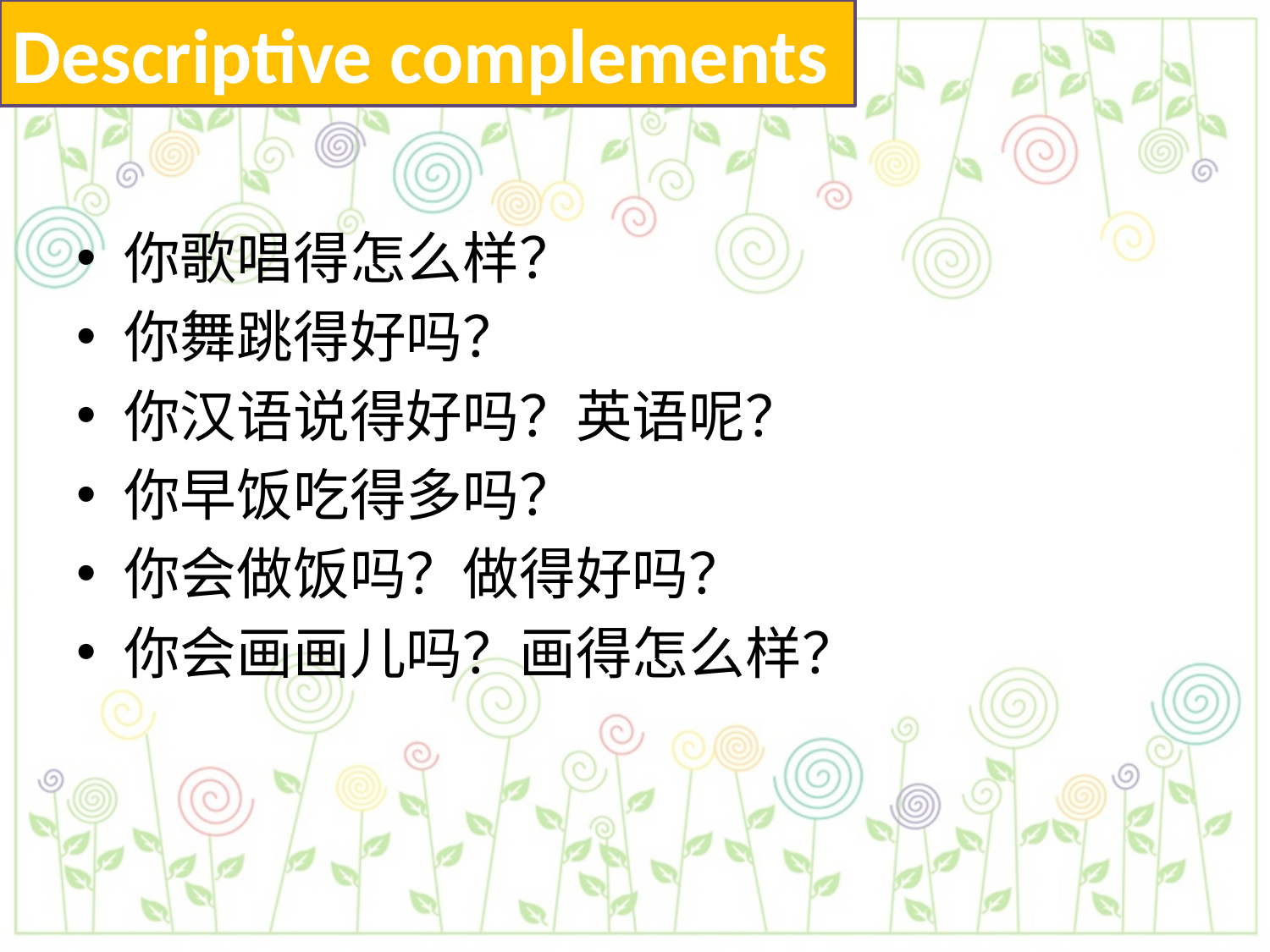

Descriptive complements
你歌唱得怎么样？
你舞跳得好吗？
你汉语说得好吗？英语呢？
你早饭吃得多吗？
你会做饭吗？做得好吗？
你会画画儿吗？画得怎么样？